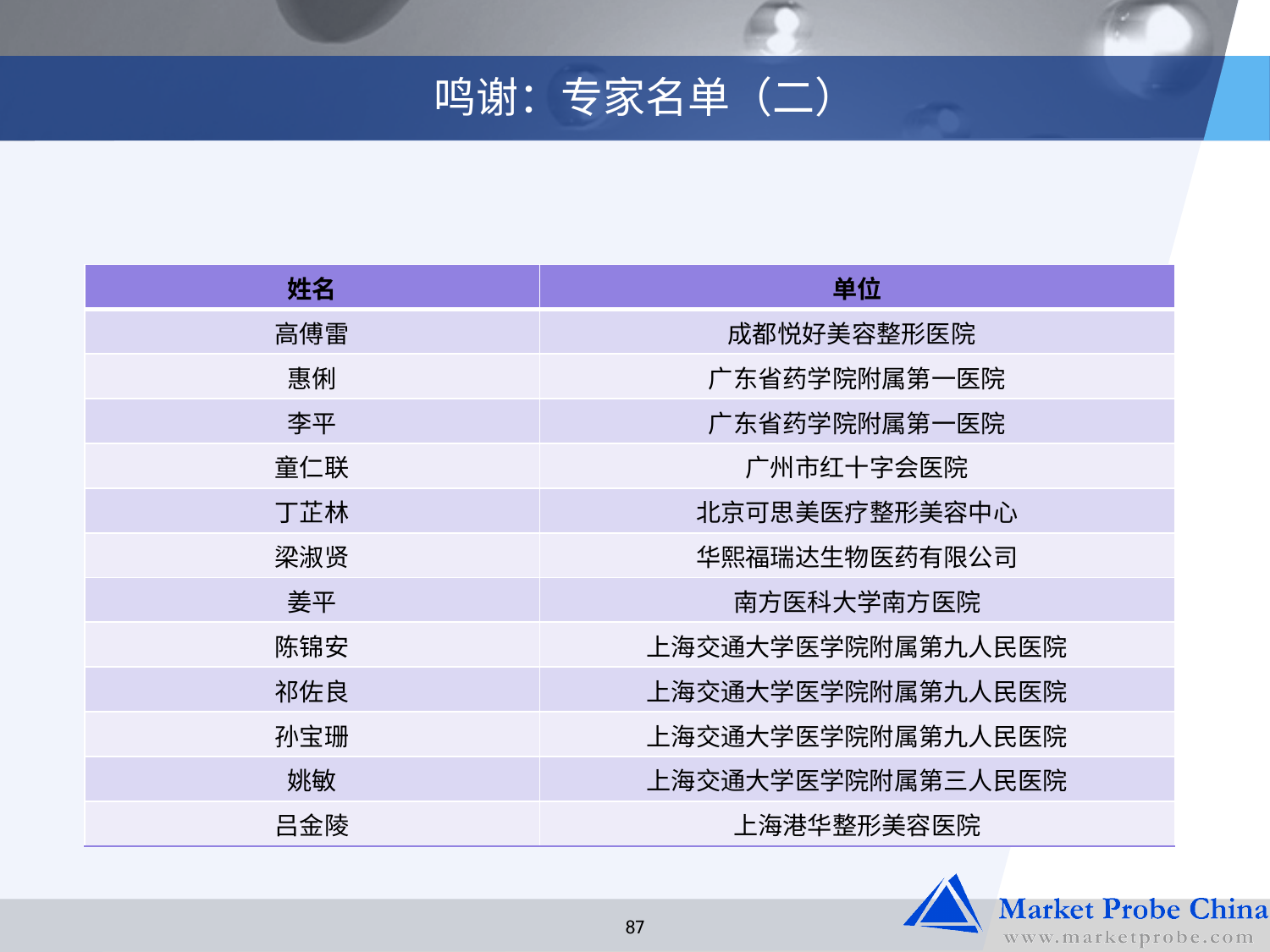

# 鸣谢：专家名单（二）
| 姓名 | 单位 |
| --- | --- |
| 高傅雷 | 成都悦好美容整形医院 |
| 惠俐 | 广东省药学院附属第一医院 |
| 李平 | 广东省药学院附属第一医院 |
| 童仁联 | 广州市红十字会医院 |
| 丁芷林 | 北京可思美医疗整形美容中心 |
| 梁淑贤 | 华熙福瑞达生物医药有限公司 |
| 姜平 | 南方医科大学南方医院 |
| 陈锦安 | 上海交通大学医学院附属第九人民医院 |
| 祁佐良 | 上海交通大学医学院附属第九人民医院 |
| 孙宝珊 | 上海交通大学医学院附属第九人民医院 |
| 姚敏 | 上海交通大学医学院附属第三人民医院 |
| 吕金陵 | 上海港华整形美容医院 |
87